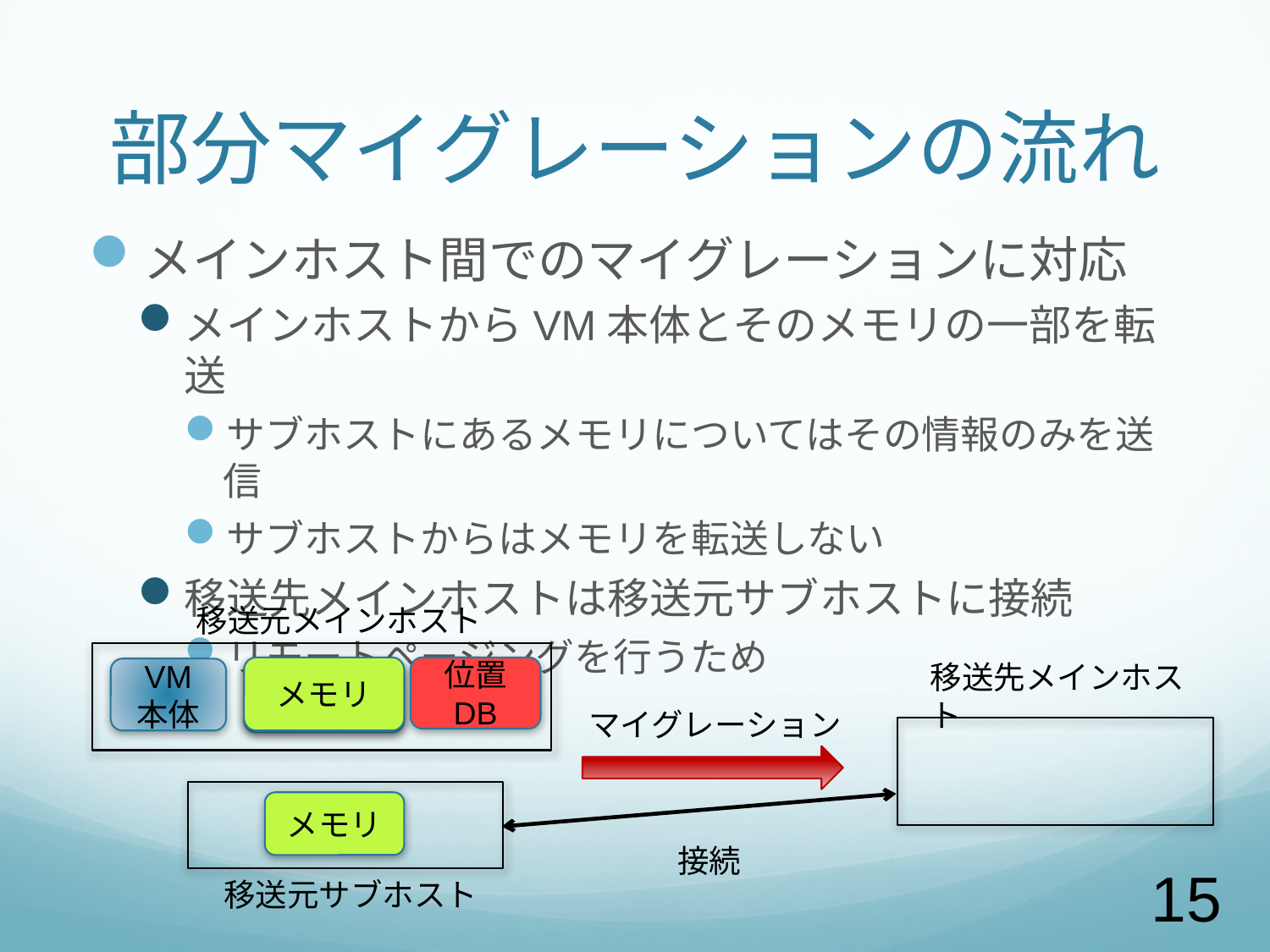

# 部分マイグレーションの流れ
メインホスト間でのマイグレーションに対応
メインホストからVM本体とそのメモリの一部を転送
サブホストにあるメモリについてはその情報のみを送信
サブホストからはメモリを転送しない
移送先メインホストは移送元サブホストに接続
リモートページングを行うため

移送元メインホスト

移送先メインホスト
メモリ
位置
DB
VM
本体
メモリ
マイグレーション

メモリ
接続
移送元サブホスト
15